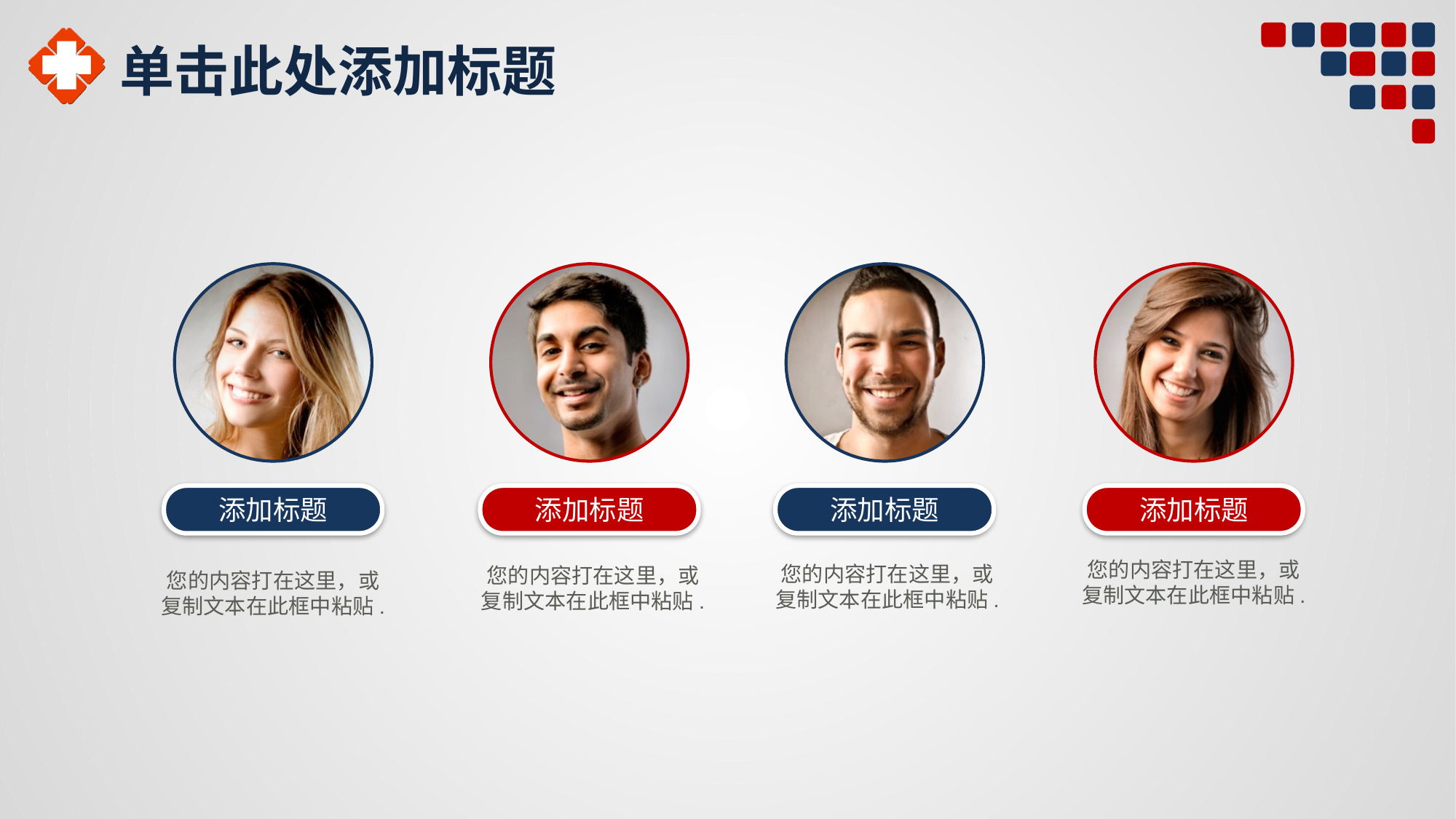

# 单击此处添加标题

添加标题

您的内容打在这里，或复制文本在此框中粘贴.

添加标题

您的内容打在这里，或复制文本在此框中粘贴.

添加标题

您的内容打在这里，或复制文本在此框中粘贴.

添加标题

您的内容打在这里，或复制文本在此框中粘贴.